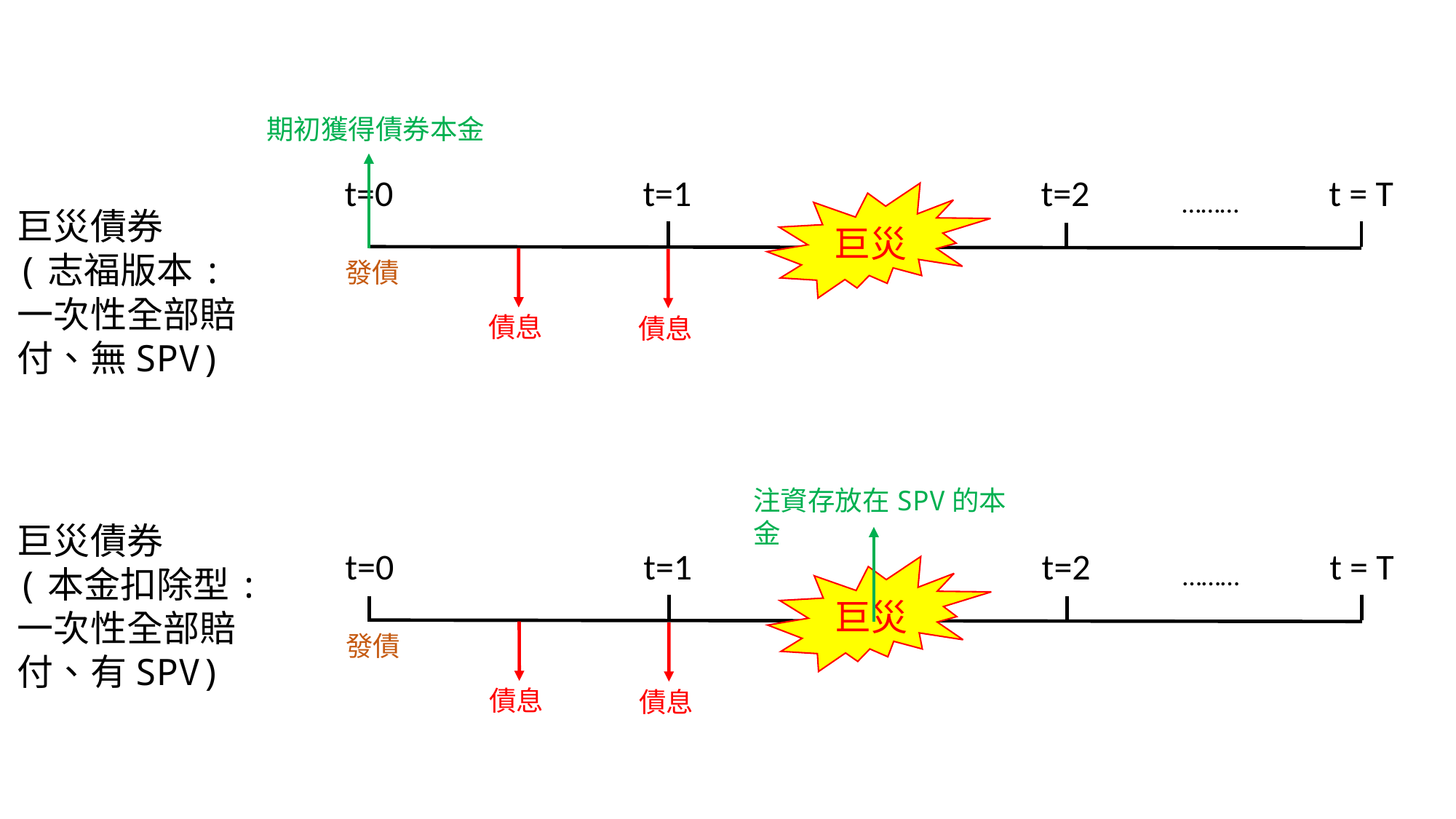

期初獲得債券本金
t=0
t=1
t=2
t = T
………
巨災
債息
發債
債息
巨災債券
(志福版本:一次性全部賠付、無SPV)
注資存放在SPV的本金
t=0
t=1
t=2
t = T
………
巨災
債息
發債
債息
巨災債券
(本金扣除型:
一次性全部賠付、有SPV)